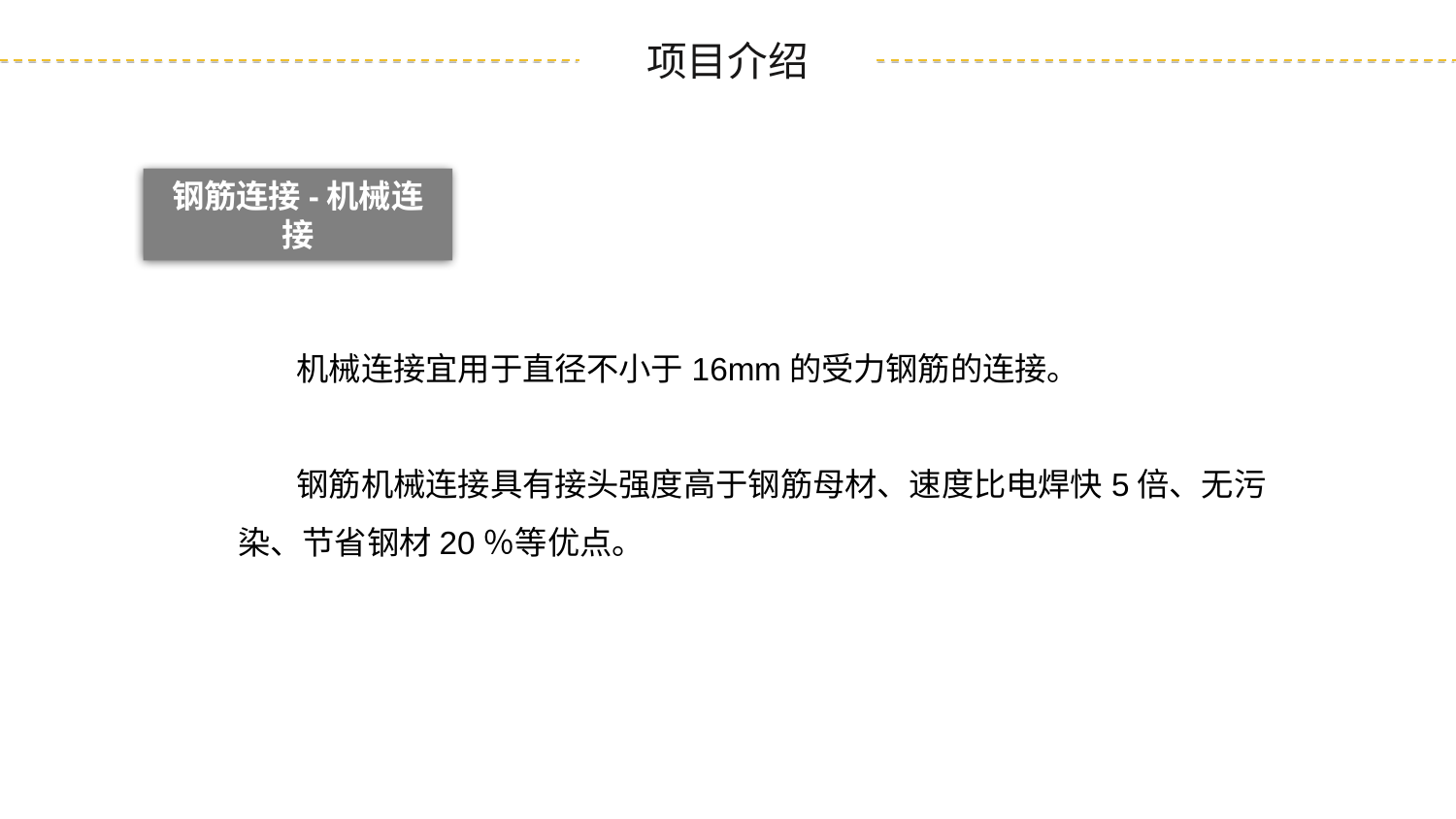

钢筋连接-机械连接
       机械连接宜用于直径不小于16mm的受力钢筋的连接。

       钢筋机械连接具有接头强度高于钢筋母材、速度比电焊快5倍、无污染、节省钢材20％等优点。